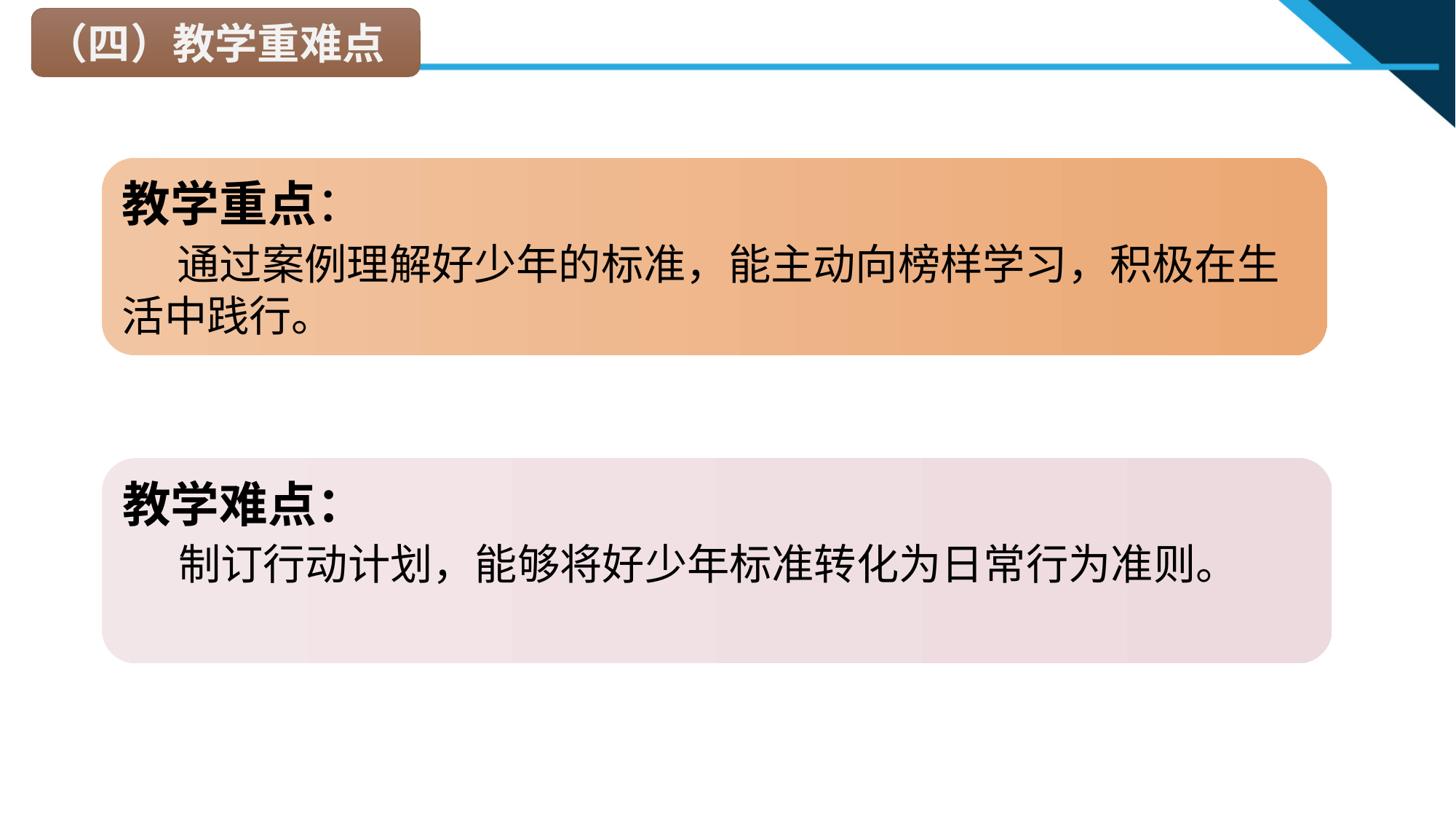

（四）教学重难点
教学重点：
    通过案例理解好少年的标准，能主动向榜样学习，积极在生活中践行。
教学难点：
    制订行动计划，能够将好少年标准转化为日常行为准则。